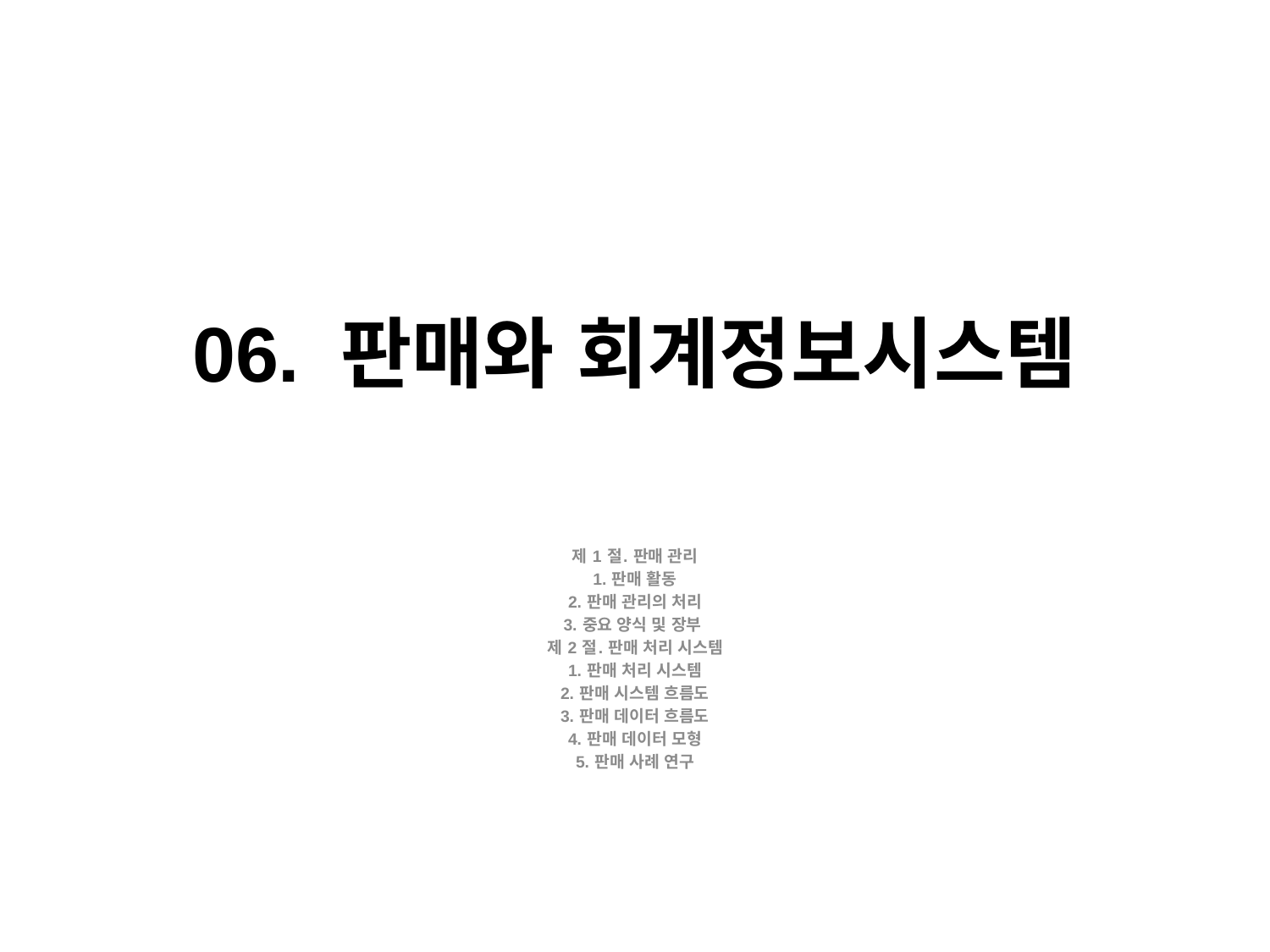

# 06. 판매와 회계정보시스템
제 1 절. 판매 관리
1. 판매 활동
2. 판매 관리의 처리
3. 중요 양식 및 장부
제 2 절. 판매 처리 시스템
1. 판매 처리 시스템
2. 판매 시스템 흐름도
3. 판매 데이터 흐름도
4. 판매 데이터 모형
5. 판매 사례 연구